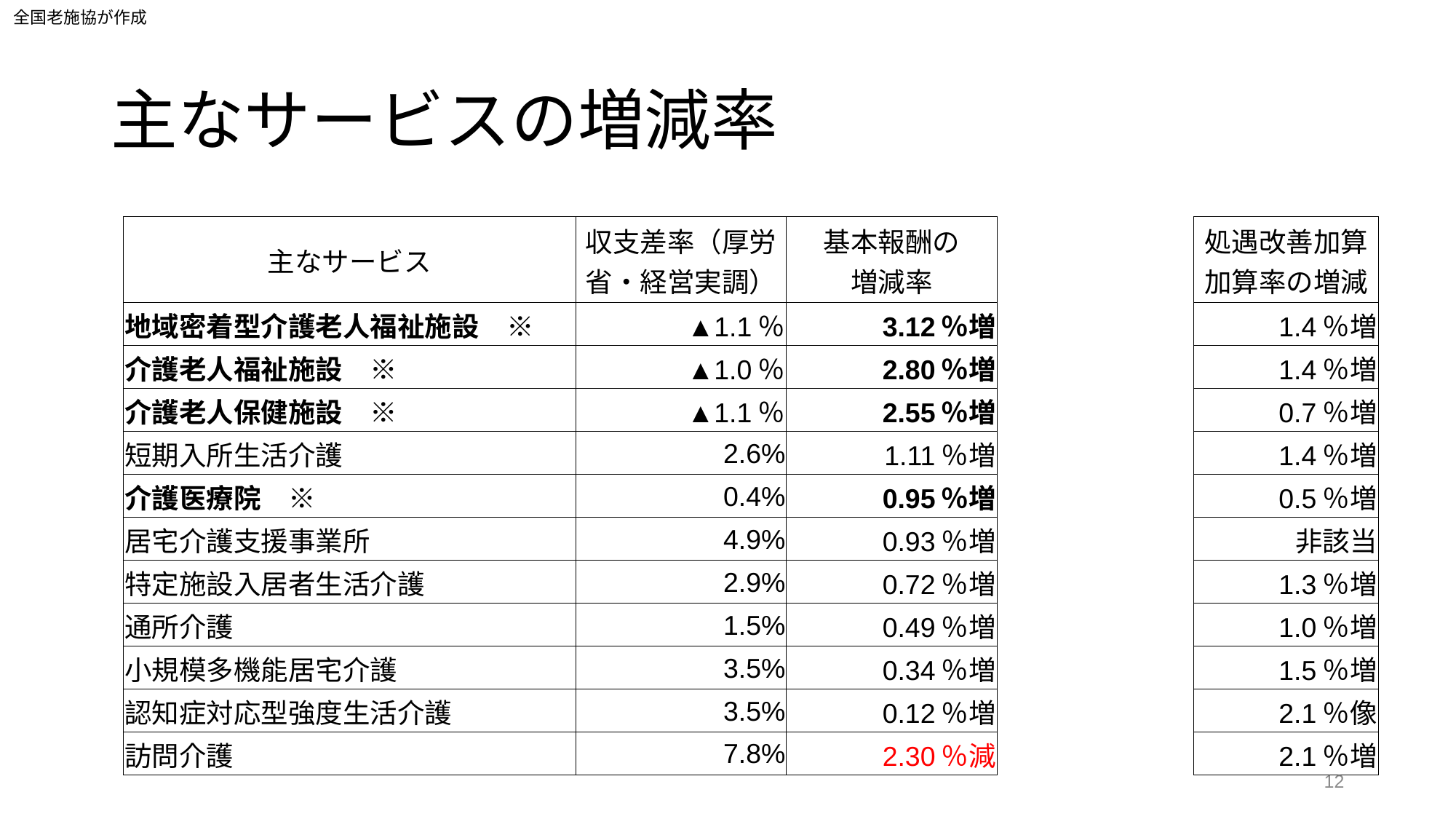

全国老施協が作成
# 主なサービスの増減率
| 主なサービス | 収支差率（厚労省・経営実調） | 基本報酬の 増減率 |  | 処遇改善加算 加算率の増減 |
| --- | --- | --- | --- | --- |
| 地域密着型介護老人福祉施設　※ | ▲1.1％ | 3.12％増 |  | 1.4％増 |
| 介護老人福祉施設　※ | ▲1.0％ | 2.80％増 |  | 1.4％増 |
| 介護老人保健施設　※ | ▲1.1％ | 2.55％増 |  | 0.7％増 |
| 短期入所生活介護 | 2.6% | 1.11％増 |  | 1.4％増 |
| 介護医療院　※ | 0.4% | 0.95％増 |  | 0.5％増 |
| 居宅介護支援事業所 | 4.9% | 0.93％増 |  | 非該当 |
| 特定施設入居者生活介護 | 2.9% | 0.72％増 |  | 1.3％増 |
| 通所介護 | 1.5% | 0.49％増 |  | 1.0％増 |
| 小規模多機能居宅介護 | 3.5% | 0.34％増 |  | 1.5％増 |
| 認知症対応型強度生活介護 | 3.5% | 0.12％増 |  | 2.1％像 |
| 訪問介護 | 7.8% | 2.30％減 |  | 2.1％増 |
12